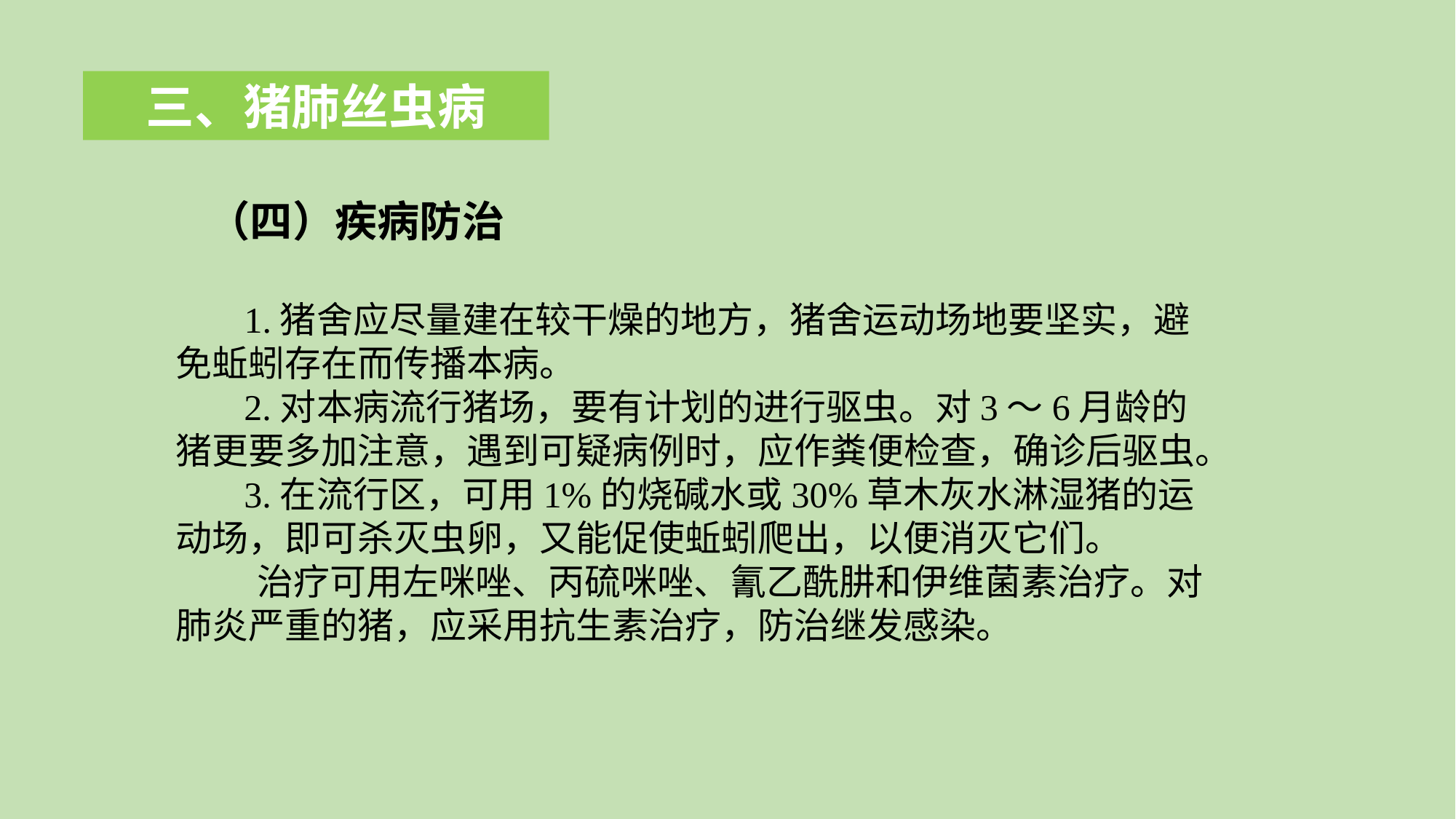

三、猪肺丝虫病
（四）疾病防治

    1.猪舍应尽量建在较干燥的地方，猪舍运动场地要坚实，避免蚯蚓存在而传播本病。
    2.对本病流行猪场，要有计划的进行驱虫。对3～6月龄的猪更要多加注意，遇到可疑病例时，应作粪便检查，确诊后驱虫。
    3.在流行区，可用1%的烧碱水或30%草木灰水淋湿猪的运动场，即可杀灭虫卵，又能促使蚯蚓爬出，以便消灭它们。
     治疗可用左咪唑、丙硫咪唑、氰乙酰肼和伊维菌素治疗。对肺炎严重的猪，应采用抗生素治疗，防治继发感染。